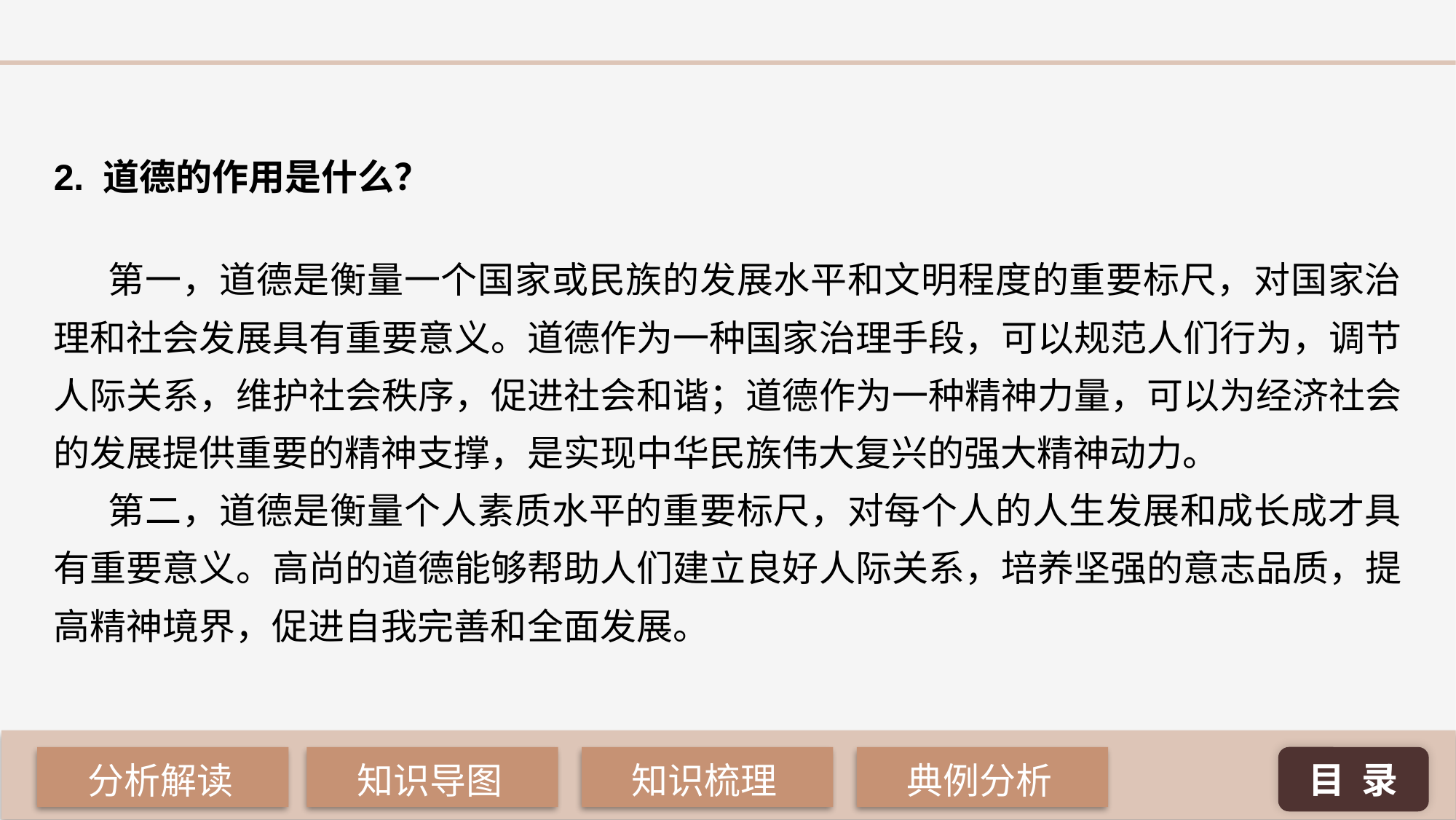

2. 道德的作用是什么？
第一，道德是衡量一个国家或民族的发展水平和文明程度的重要标尺，对国家治理和社会发展具有重要意义。道德作为一种国家治理手段，可以规范人们行为，调节人际关系，维护社会秩序，促进社会和谐；道德作为一种精神力量，可以为经济社会的发展提供重要的精神支撑，是实现中华民族伟大复兴的强大精神动力。
第二，道德是衡量个人素质水平的重要标尺，对每个人的人生发展和成长成才具有重要意义。高尚的道德能够帮助人们建立良好人际关系，培养坚强的意志品质，提高精神境界，促进自我完善和全面发展。